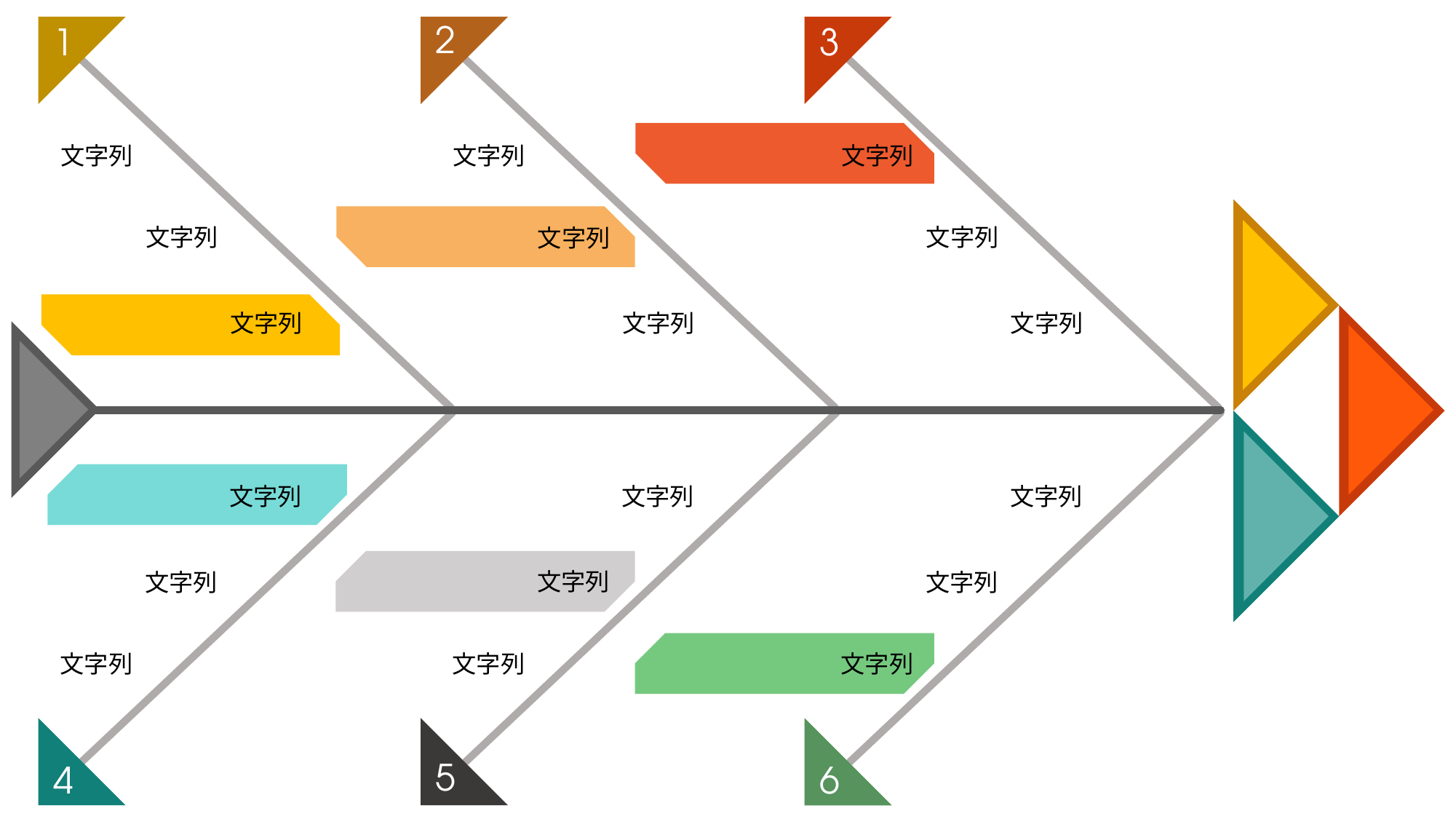

2
1
3

文字列
文字列
文字列

文字列
文字列
文字列

文字列
文字列
文字列

文字列
文字列
文字列

文字列
文字列
文字列

文字列
文字列
文字列

5
4
6